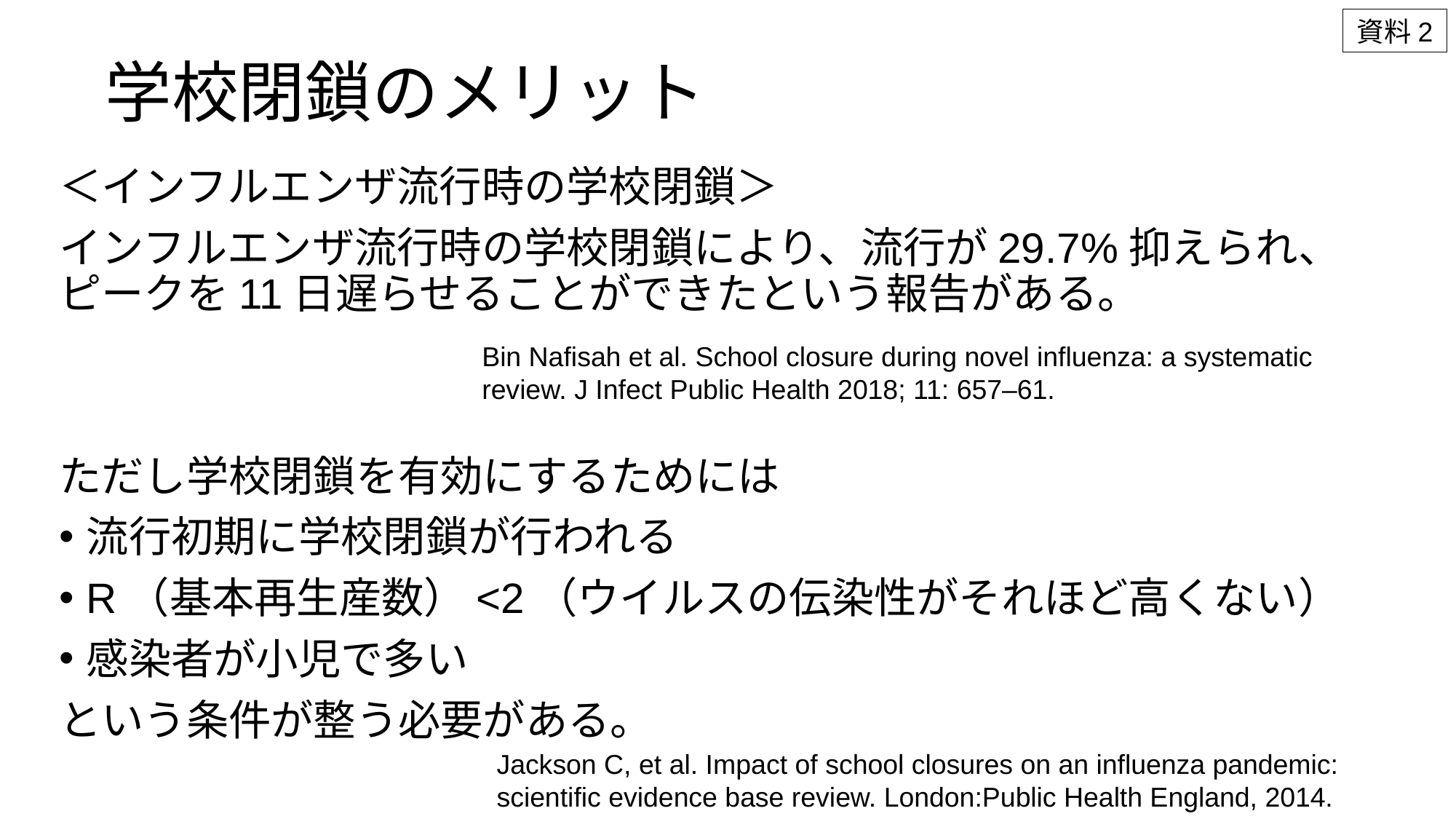

資料2
# 学校閉鎖のメリット
＜インフルエンザ流行時の学校閉鎖＞
インフルエンザ流行時の学校閉鎖により、流行が29.7%抑えられ、ピークを11日遅らせることができたという報告がある。

ただし学校閉鎖を有効にするためには
流行初期に学校閉鎖が行われる
R（基本再生産数）<2（ウイルスの伝染性がそれほど高くない）
感染者が小児で多い
という条件が整う必要がある。

Bin Nafisah et al. School closure during novel influenza: a systematic review. J Infect Public Health 2018; 11: 657–61.
Jackson C, et al. Impact of school closures on an influenza pandemic: scientific evidence base review. London:Public Health England, 2014.